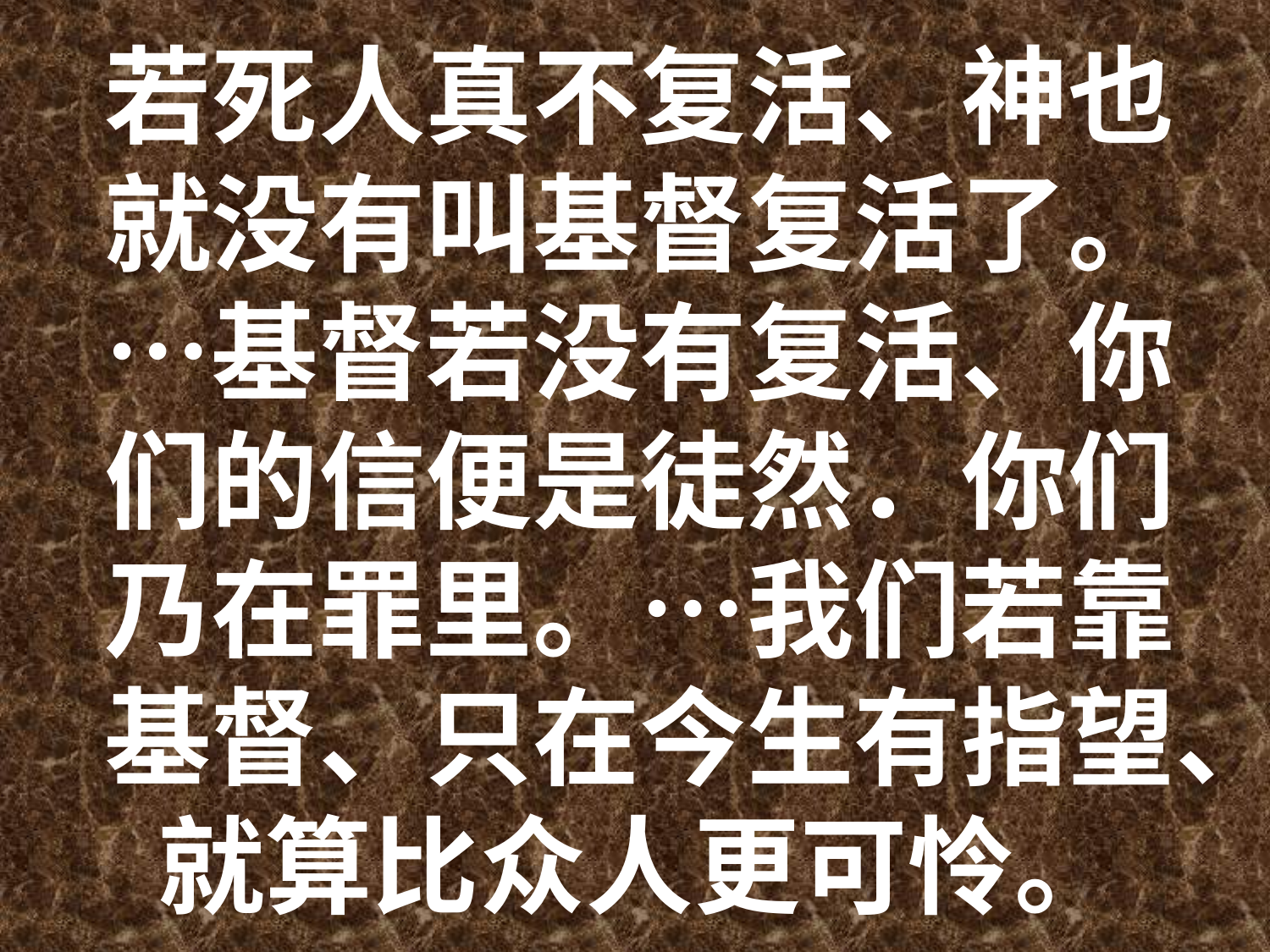

# 若死人真不复活、神也就没有叫基督复活了。…基督若没有复活、你们的信便是徒然．你们乃在罪里。…我们若靠基督、只在今生有指望、就算比众人更可怜。